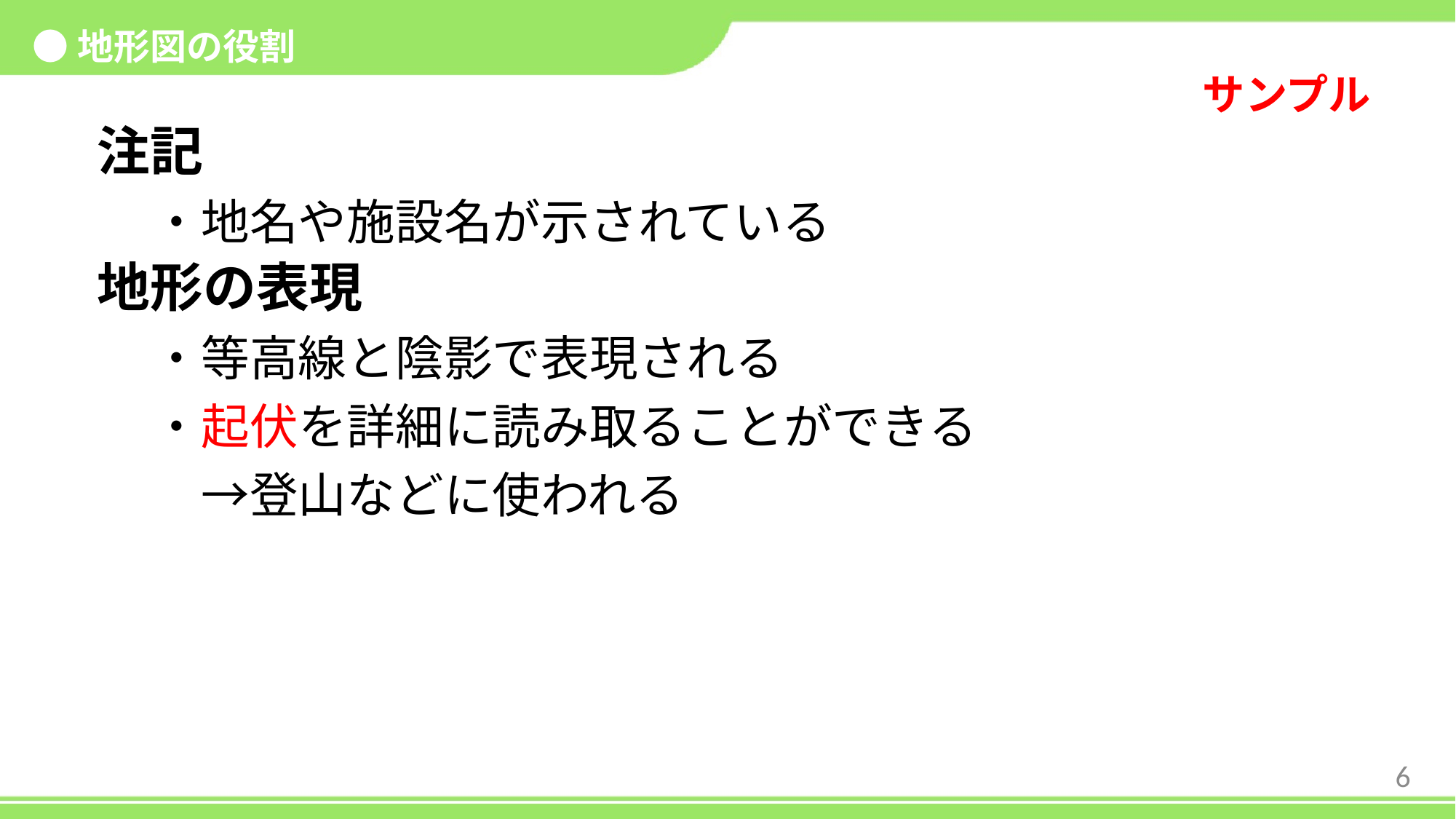

●地形図の役割
注記
・地名や施設名が示されている
地形の表現
・等高線と陰影で表現される
・起伏を詳細に読み取ることができる
　→登山などに使われる